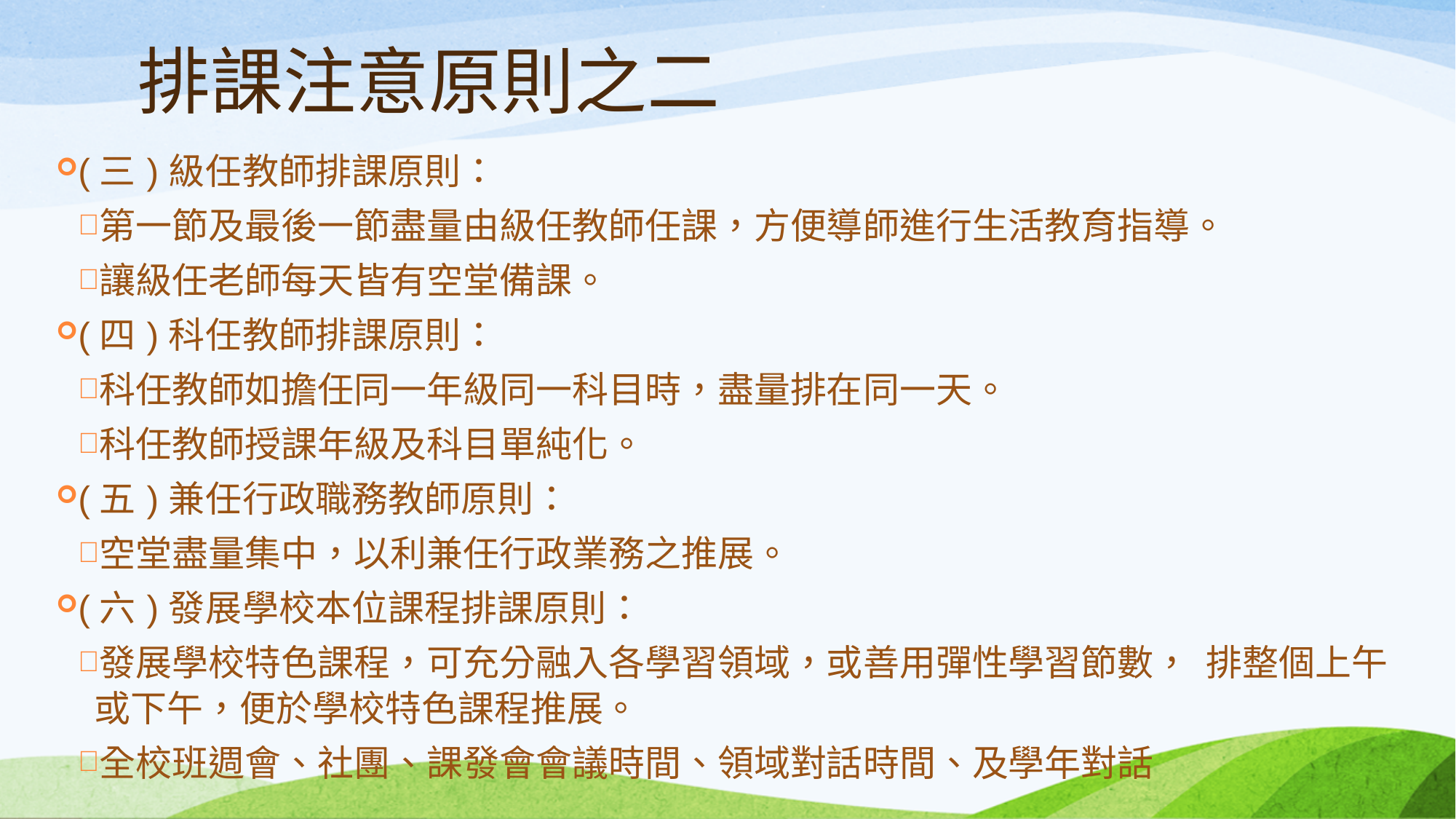

# 排課注意原則之二
(三)級任教師排課原則：
第一節及最後一節盡量由級任教師任課，方便導師進行生活教育指導。
讓級任老師每天皆有空堂備課。
(四)科任教師排課原則：
科任教師如擔任同一年級同一科目時，盡量排在同一天。
科任教師授課年級及科目單純化。
(五)兼任行政職務教師原則：
空堂盡量集中，以利兼任行政業務之推展。
(六)發展學校本位課程排課原則：
發展學校特色課程，可充分融入各學習領域，或善用彈性學習節數，  排整個上午或下午，便於學校特色課程推展。
全校班週會、社團、課發會會議時間、領域對話時間、及學年對話